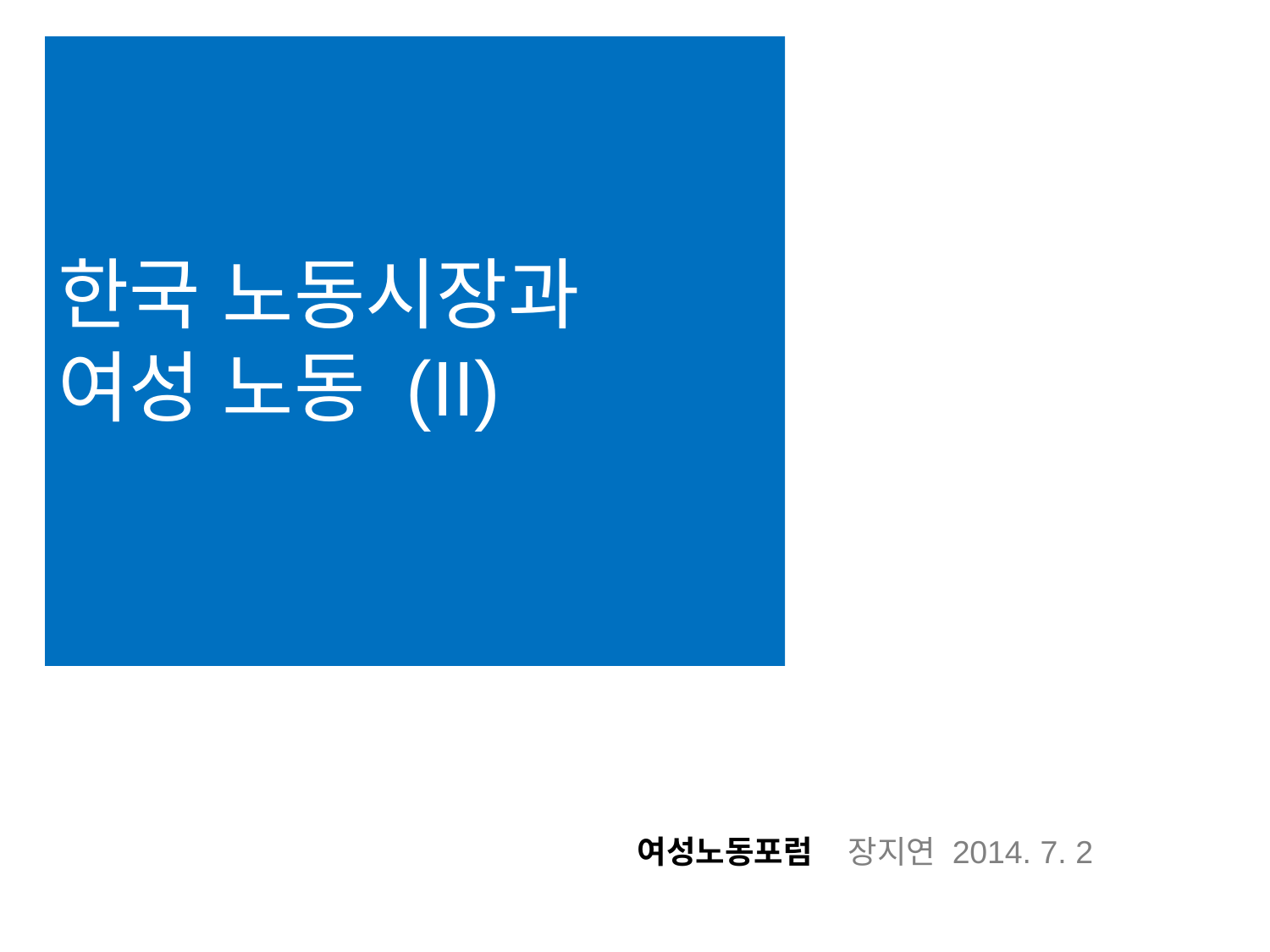

# 한국 노동시장과 여성 노동 (II)
여성노동포럼    장지연 2014. 7. 2